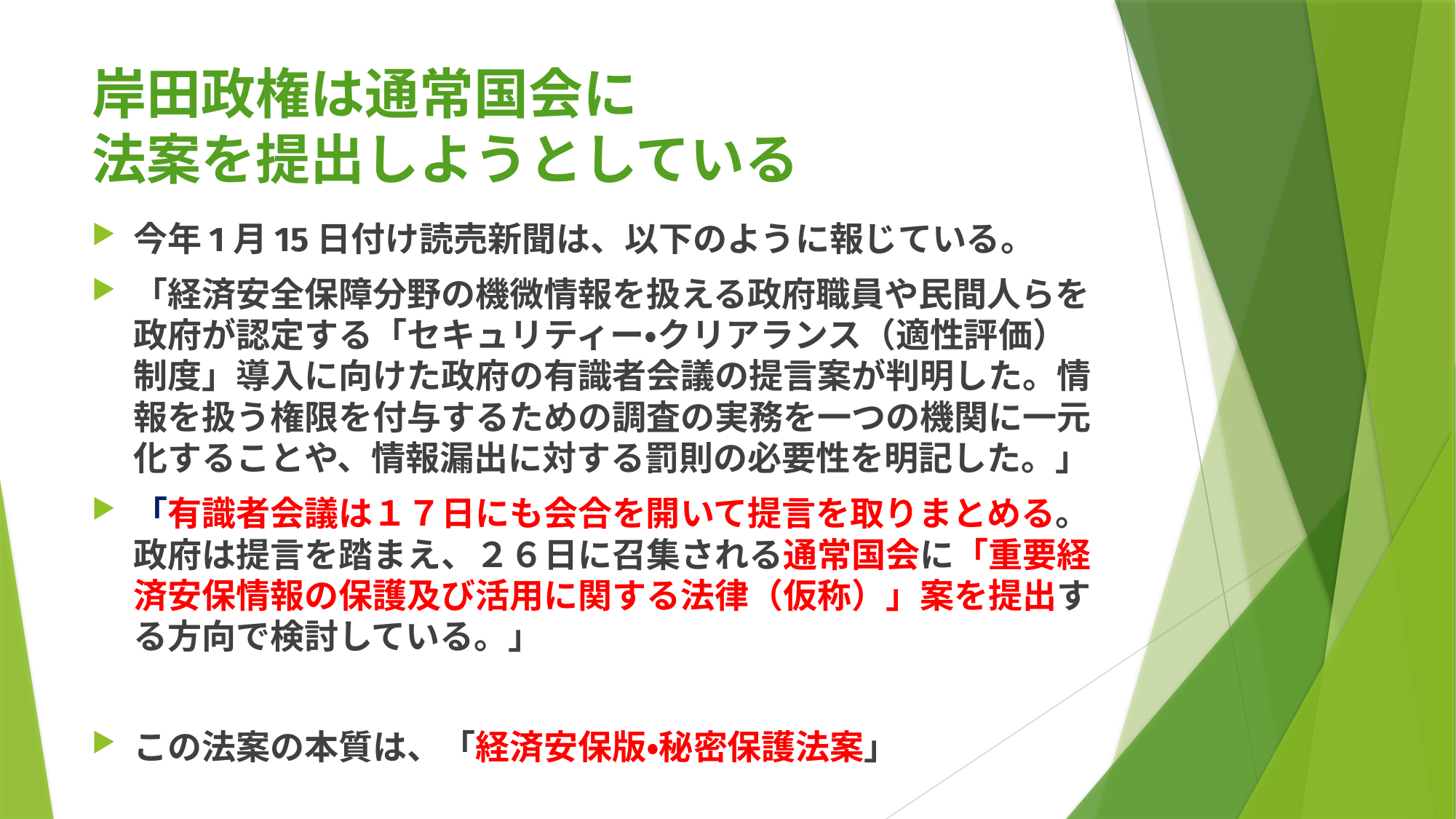

# 岸田政権は通常国会に 法案を提出しようとしている
今年1月15日付け読売新聞は、以下のように報じている。
「経済安全保障分野の機微情報を扱える政府職員や民間人らを政府が認定する「セキュリティー・クリアランス（適性評価）制度」導入に向けた政府の有識者会議の提言案が判明した。情報を扱う権限を付与するための調査の実務を一つの機関に一元化することや、情報漏出に対する罰則の必要性を明記した。」
「有識者会議は１７日にも会合を開いて提言を取りまとめる。政府は提言を踏まえ、２６日に召集される通常国会に「重要経済安保情報の保護及び活用に関する法律（仮称）」案を提出する方向で検討している。」

この法案の本質は、「経済安保版・秘密保護法案」

2